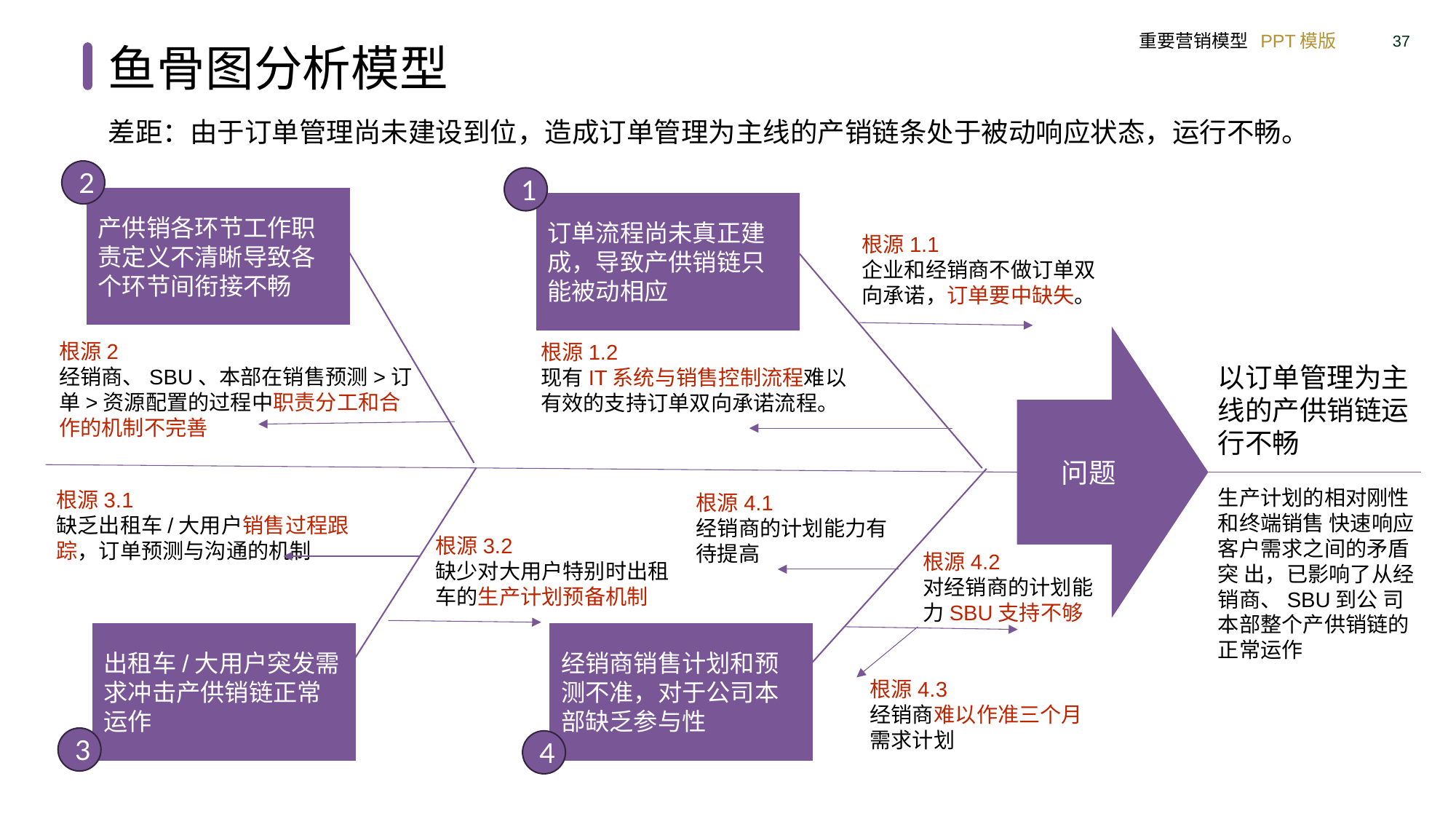

37
鱼骨图分析模型
差距：由于订单管理尚未建设到位，造成订单管理为主线的产销链条处于被动响应状态，运行不畅。
2
1
产供销各环节工作职责定义不清晰导致各个环节间衔接不畅
订单流程尚未真正建成，导致产供销链只能被动相应
根源1.1
企业和经销商不做订单双向承诺，订单要中缺失。
问题
根源2
经销商、SBU、本部在销售预测>订单>资源配置的过程中职责分工和合作的机制不完善
根源1.2
现有IT系统与销售控制流程难以有效的支持订单双向承诺流程。
以订单管理为主线的产供销链运行不畅

生产计划的相对刚性和终端销售 快速响应客户需求之间的矛盾突 出，已影响了从经销商、SBU到公 司本部整个产供销链的正常运作
根源3.1
缺乏出租车/大用户销售过程跟踪，订单预测与沟通的机制
根源4.1
经销商的计划能力有待提高
根源3.2
缺少对大用户特别时出租车的生产计划预备机制
根源4.2
对经销商的计划能力SBU支持不够
出租车/大用户突发需求冲击产供销链正常运作
经销商销售计划和预测不准，对于公司本部缺乏参与性
根源4.3
经销商难以作准三个月需求计划
3
4